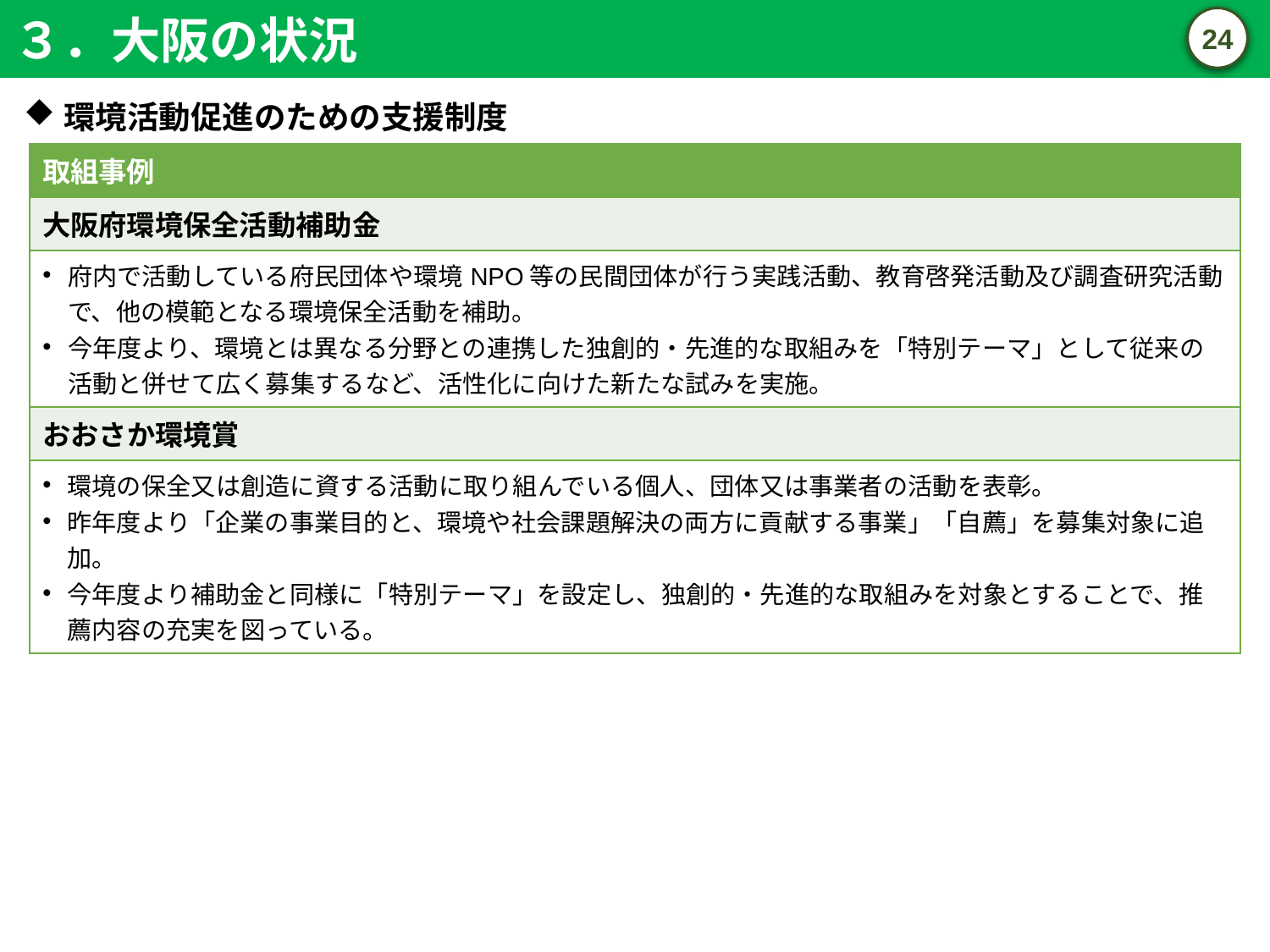

３．大阪の状況
24
環境活動促進のための支援制度
| 取組事例 |
| --- |
| 大阪府環境保全活動補助金 |
| 府内で活動している府民団体や環境NPO等の民間団体が行う実践活動、教育啓発活動及び調査研究活動で、他の模範となる環境保全活動を補助。 今年度より、環境とは異なる分野との連携した独創的・先進的な取組みを「特別テーマ」として従来の活動と併せて広く募集するなど、活性化に向けた新たな試みを実施。 |
| おおさか環境賞 |
| 環境の保全又は創造に資する活動に取り組んでいる個人、団体又は事業者の活動を表彰。 昨年度より「企業の事業目的と、環境や社会課題解決の両方に貢献する事業」「自薦」を募集対象に追加。 今年度より補助金と同様に「特別テーマ」を設定し、独創的・先進的な取組みを対象とすることで、推薦内容の充実を図っている。 |